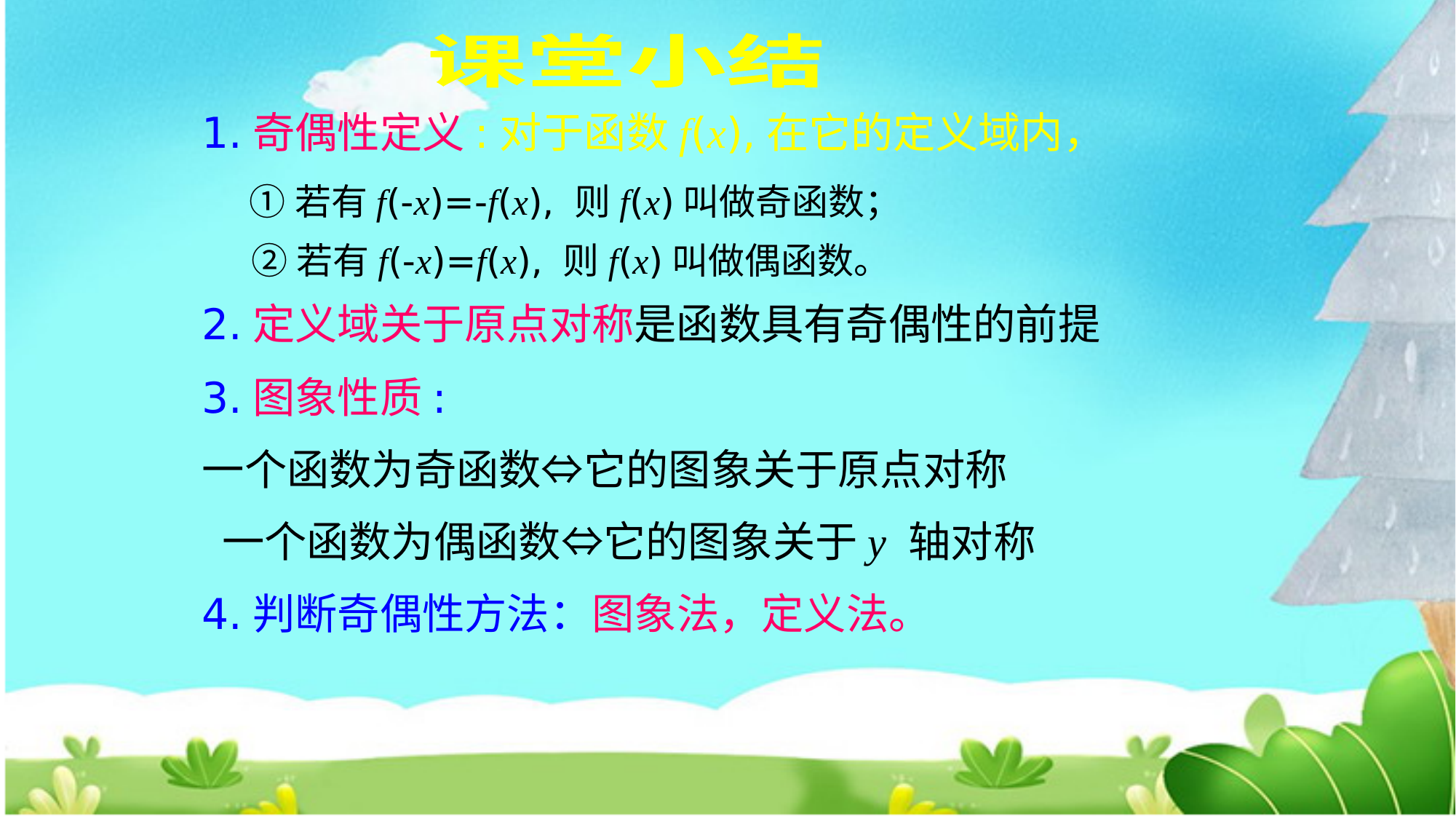

课堂小结
1.奇偶性定义:对于函数f(x),在它的定义域内，
     ①若有f(-x)=-f(x), 则f(x)叫做奇函数；
      ②若有f(-x)=f(x), 则f(x)叫做偶函数。
2.定义域关于原点对称是函数具有奇偶性的前提
3.图象性质:
一个函数为奇函数⇔它的图象关于原点对称
 一个函数为偶函数⇔它的图象关于y 轴对称
4.判断奇偶性方法：图象法，定义法。